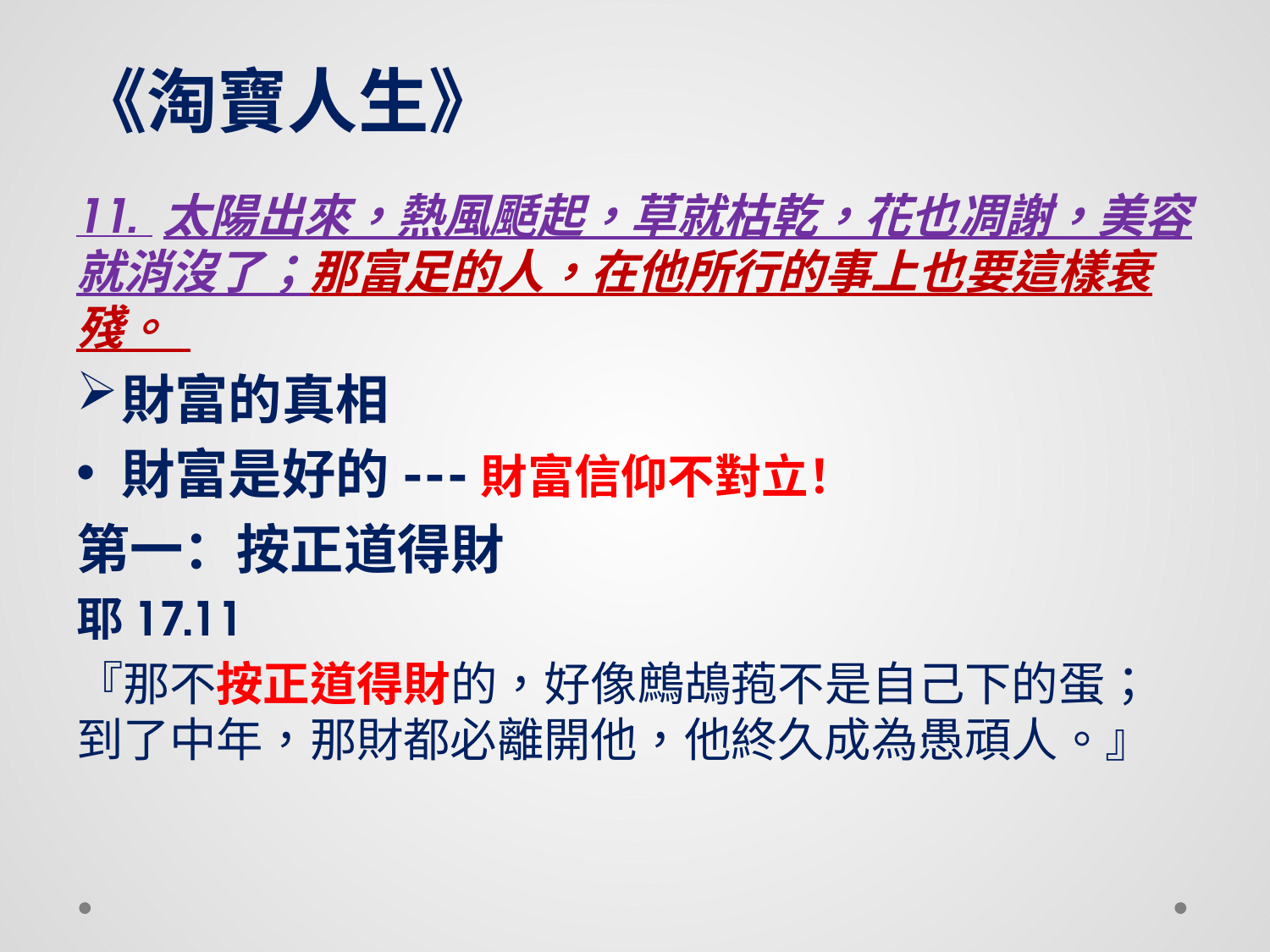

# 《淘寶人生》
11. 太陽出來，熱風颳起，草就枯乾，花也凋謝，美容就消沒了；那富足的人，在他所行的事上也要這樣衰殘。
財富的真相
財富是好的---財富信仰不對立！
第一：按正道得財
耶17.11
『那不按正道得財的，好像鷓鴣菢不是自己下的蛋；到了中年，那財都必離開他，他終久成為愚頑人。』